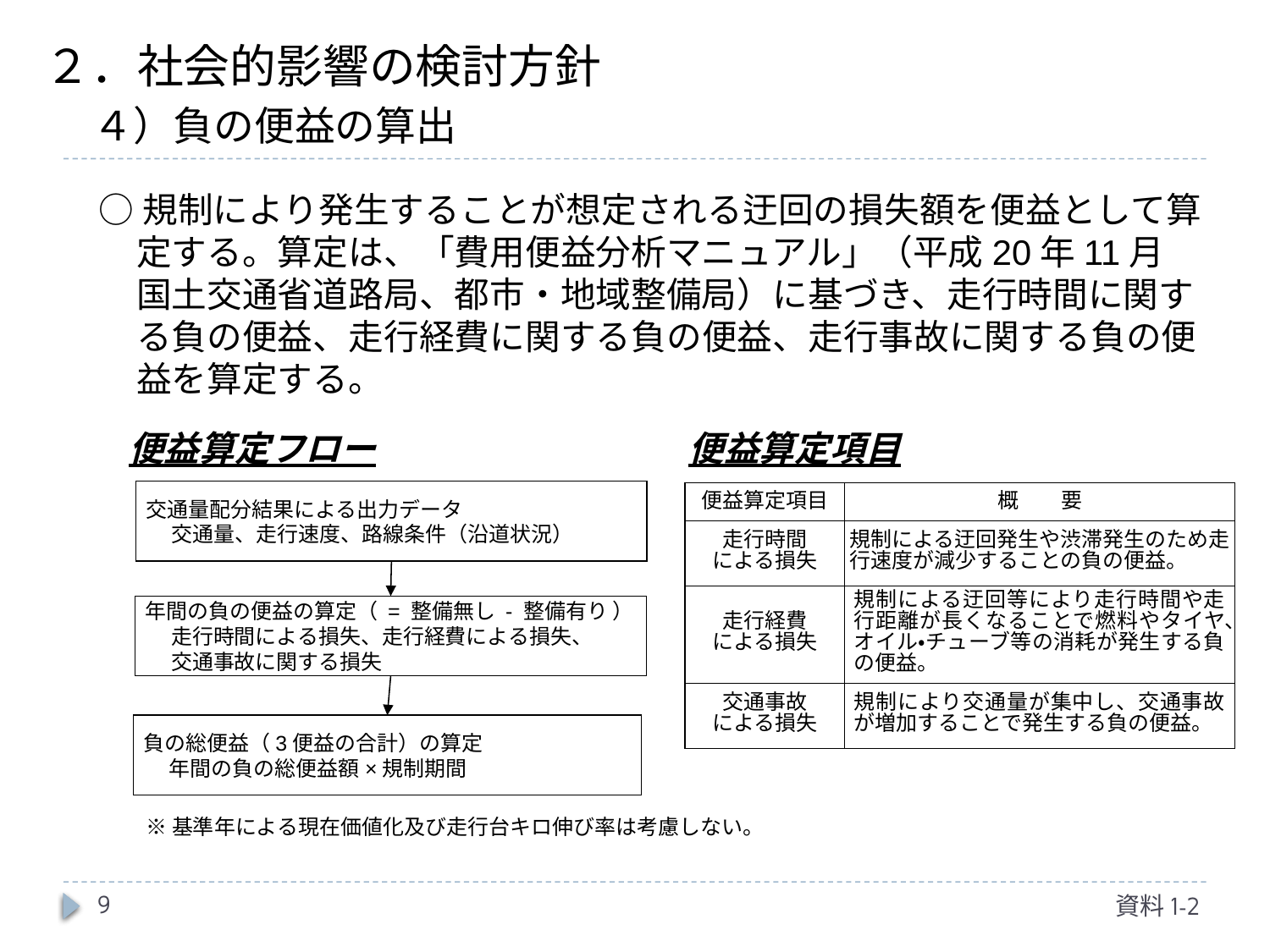

# ２．社会的影響の検討方針 　４）負の便益の算出
○規制により発生することが想定される迂回の損失額を便益として算定する。算定は、「費用便益分析マニュアル」（平成20年11月　国土交通省道路局、都市・地域整備局）に基づき、走行時間に関する負の便益、走行経費に関する負の便益、走行事故に関する負の便益を算定する。

便益算定フロー
便益算定項目
交通量配分結果による出力データ
　 交通量、走行速度、路線条件（沿道状況）
| 便益算定項目 | 概　　要 |
| --- | --- |
| 走行時間 による損失 | 規制による迂回発生や渋滞発生のため走行速度が減少することの負の便益。 |
| 走行経費 による損失 | 規制による迂回等により走行時間や走行距離が長くなることで燃料やタイヤ、オイル・チューブ等の消耗が発生する負の便益。 |
| 交通事故 による損失 | 規制により交通量が集中し、交通事故が増加することで発生する負の便益。 |

年間の負の便益の算定（ = 整備無し - 整備有り ）
　 走行時間による損失、走行経費による損失、
　 交通事故に関する損失
負の総便益（3便益の合計）の算定
　 年間の負の総便益額×規制期間
※基準年による現在価値化及び走行台キロ伸び率は考慮しない。
9
資料1-2